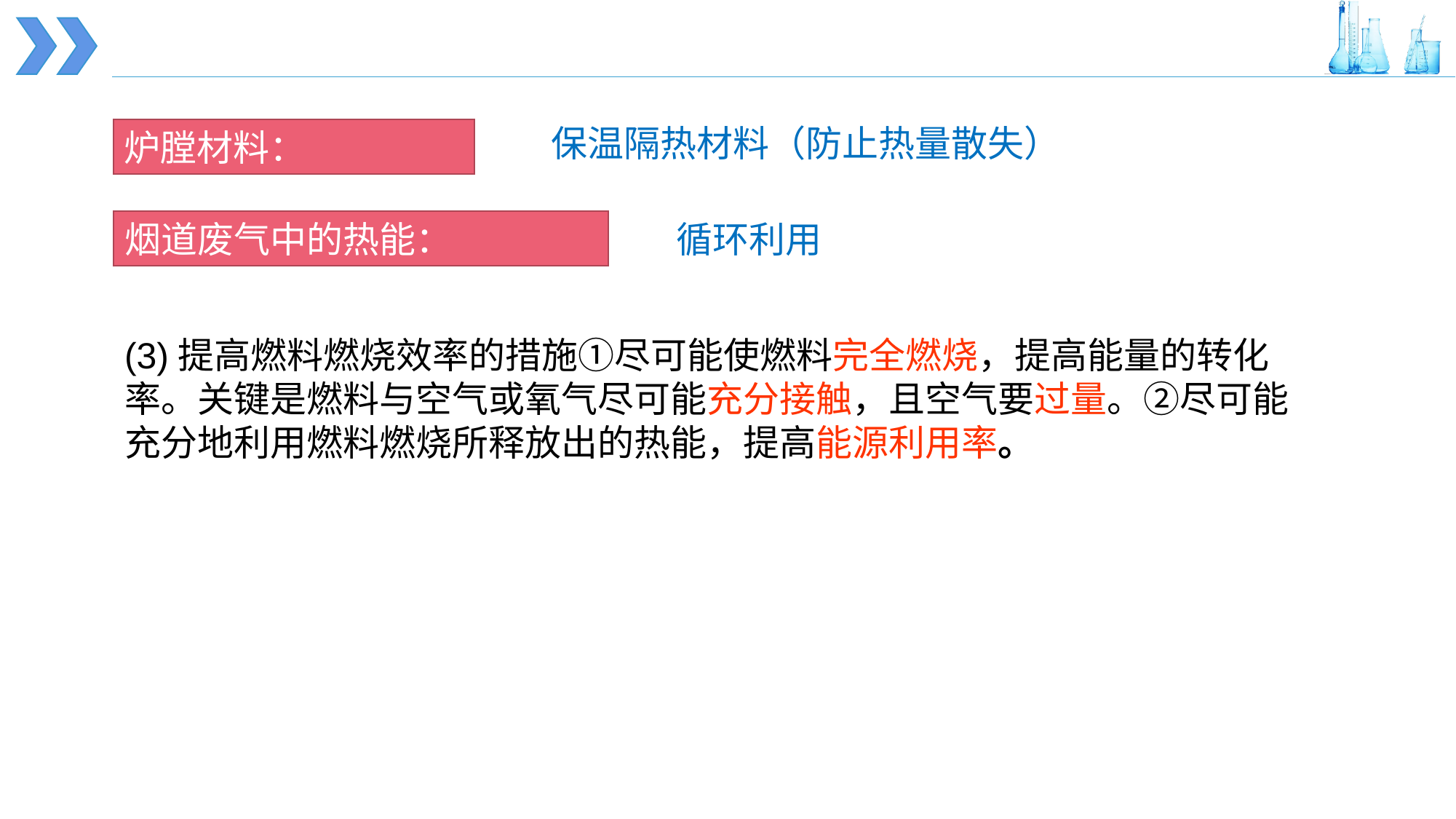

保温隔热材料（防止热量散失）
炉膛材料：
烟道废气中的热能：
循环利用
(3)提高燃料燃烧效率的措施①尽可能使燃料完全燃烧，提高能量的转化率。关键是燃料与空气或氧气尽可能充分接触，且空气要过量。②尽可能充分地利用燃料燃烧所释放出的热能，提高能源利用率。